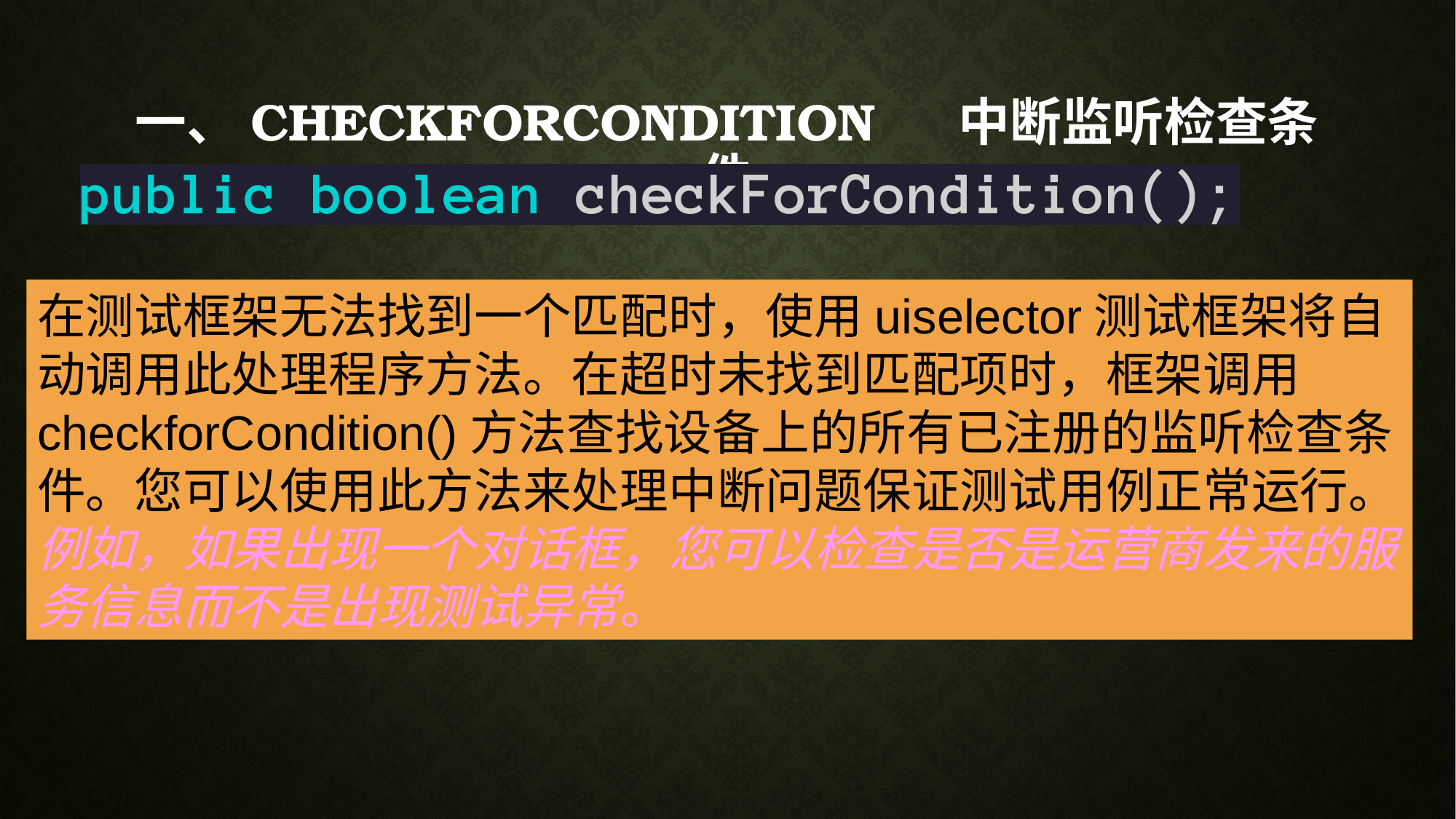

# 一、checkforCondition    中断监听检查条件
public boolean checkForCondition();
在测试框架无法找到一个匹配时，使用uiselector测试框架将自动调用此处理程序方法。在超时未找到匹配项时，框架调用checkforCondition()方法查找设备上的所有已注册的监听检查条件。您可以使用此方法来处理中断问题保证测试用例正常运行。
例如，如果出现一个对话框，您可以检查是否是运营商发来的服务信息而不是出现测试异常。